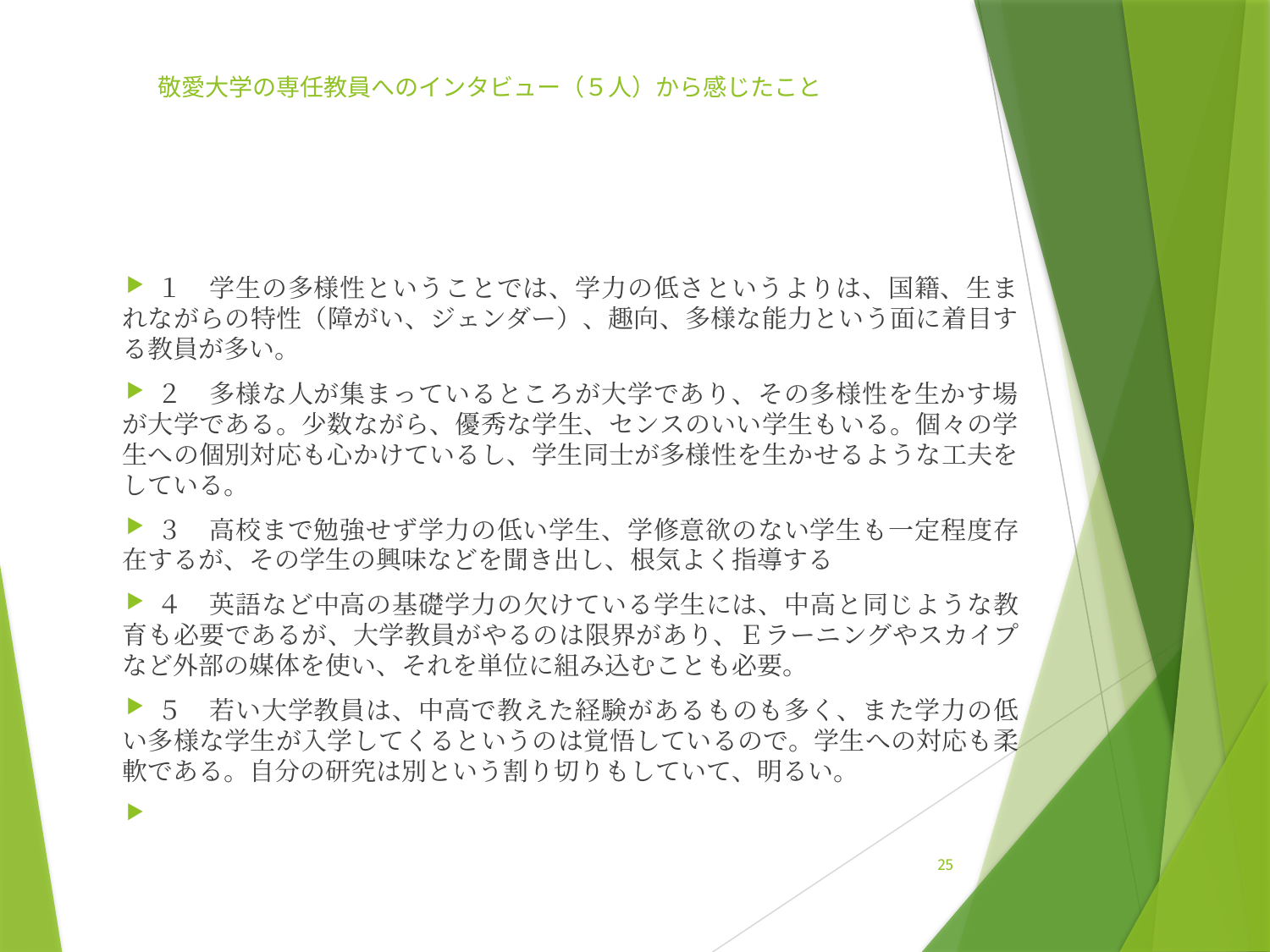

# 敬愛大学の専任教員へのインタビュー（５人）から感じたこと
１　学生の多様性ということでは、学力の低さというよりは、国籍、生まれながらの特性（障がい、ジェンダー）、趣向、多様な能力という面に着目する教員が多い。
２　多様な人が集まっているところが大学であり、その多様性を生かす場が大学である。少数ながら、優秀な学生、センスのいい学生もいる。個々の学生への個別対応も心かけているし、学生同士が多様性を生かせるような工夫をしている。
３　高校まで勉強せず学力の低い学生、学修意欲のない学生も一定程度存在するが、その学生の興味などを聞き出し、根気よく指導する
４　英語など中高の基礎学力の欠けている学生には、中高と同じような教育も必要であるが、大学教員がやるのは限界があり、Ｅラーニングやスカイプなど外部の媒体を使い、それを単位に組み込むことも必要。
５　若い大学教員は、中高で教えた経験があるものも多く、また学力の低い多様な学生が入学してくるというのは覚悟しているので。学生への対応も柔軟である。自分の研究は別という割り切りもしていて、明るい。

25